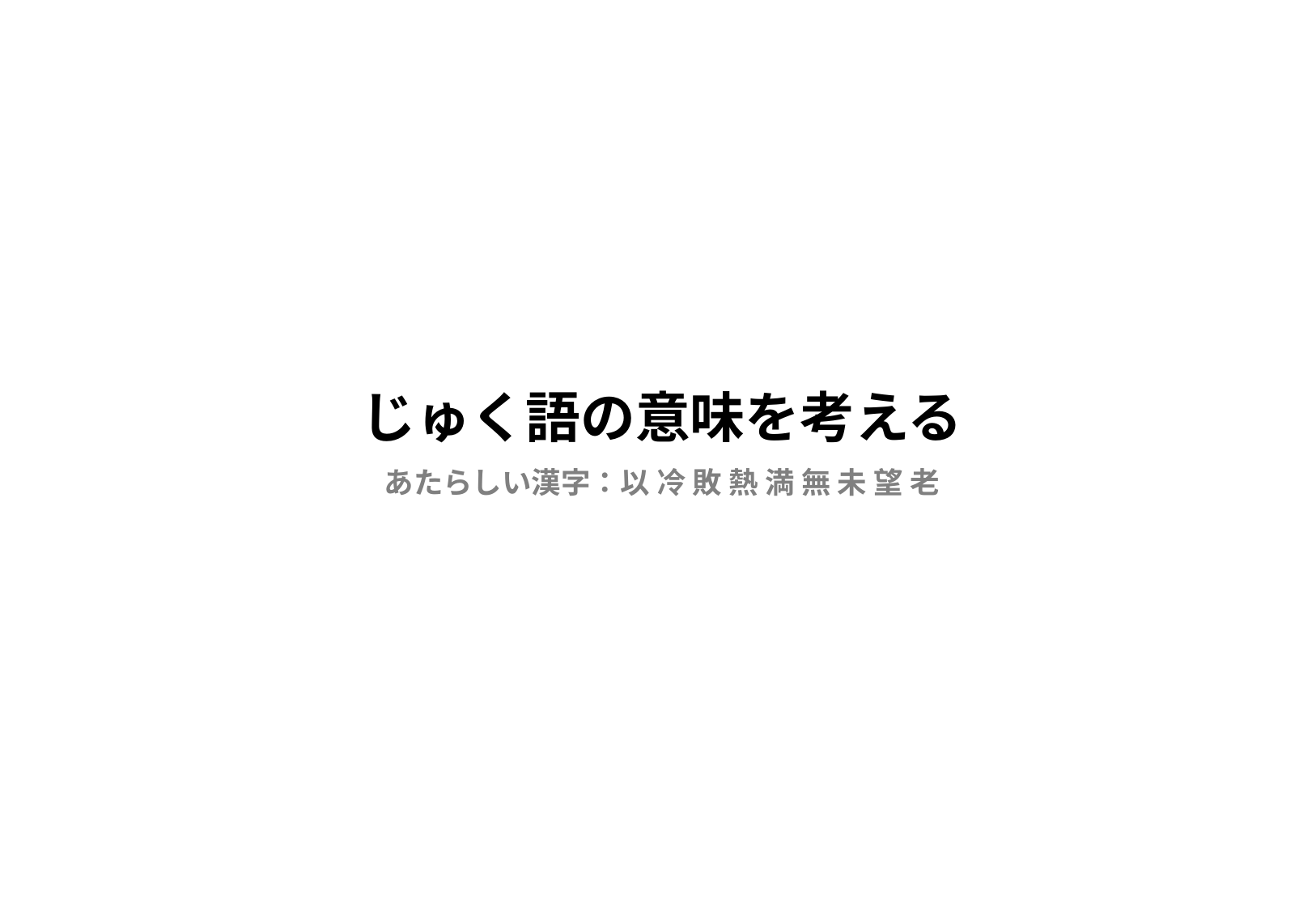

# じゅく語の意味を考える
あたらしい漢字：以 冷 敗 熱 満 無 未 望 老